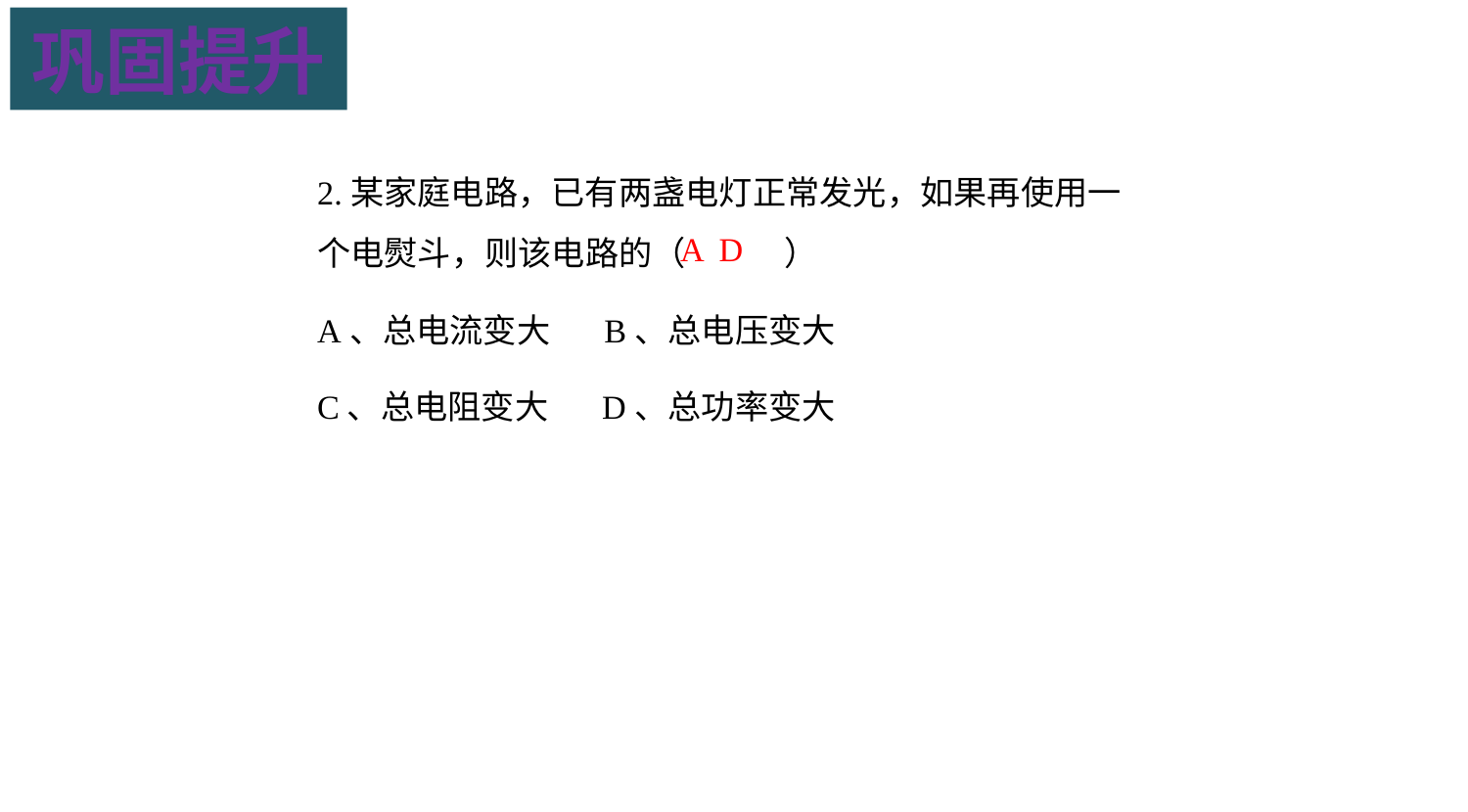

巩固提升
2.某家庭电路，已有两盏电灯正常发光，如果再使用一个电熨斗，则该电路的（             ）
A、总电流变大      B、总电压变大
C、总电阻变大      D、总功率变大
A  D